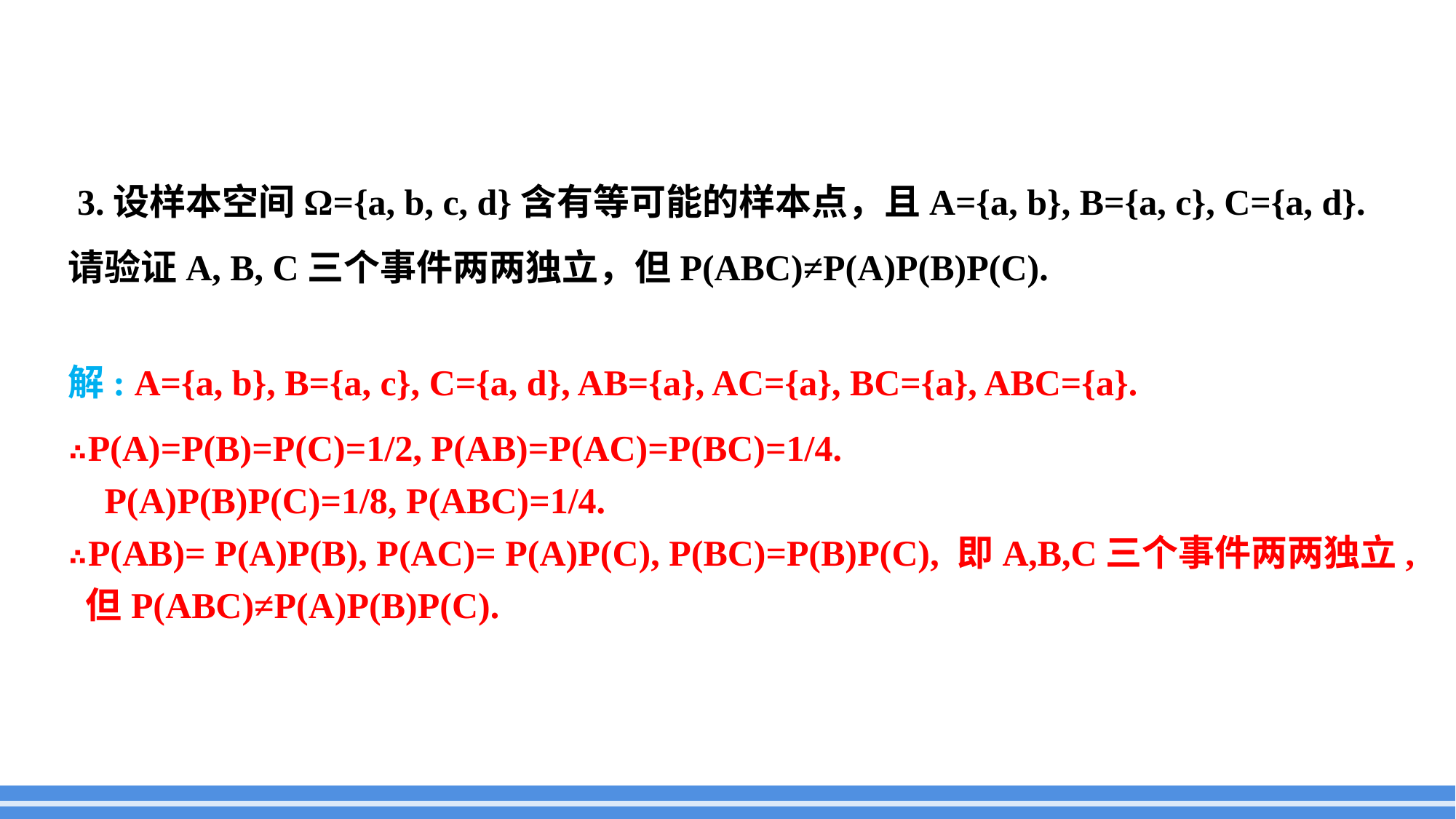

3.设样本空间Ω={a, b, c, d}含有等可能的样本点，且A={a, b}, B={a, c}, C={a, d}. 请验证A, B, C三个事件两两独立，但P(ABC)≠P(A)P(B)P(C).
解: A={a, b}, B={a, c}, C={a, d}, AB={a}, AC={a}, BC={a}, ABC={a}. ∴P(A)=P(B)=P(C)=1/2, P(AB)=P(AC)=P(BC)=1/4.
    P(A)P(B)P(C)=1/8, P(ABC)=1/4.
∴P(AB)= P(A)P(B), P(AC)= P(A)P(C), P(BC)=P(B)P(C), 即A,B,C三个事件两两独立, 但P(ABC)≠P(A)P(B)P(C).